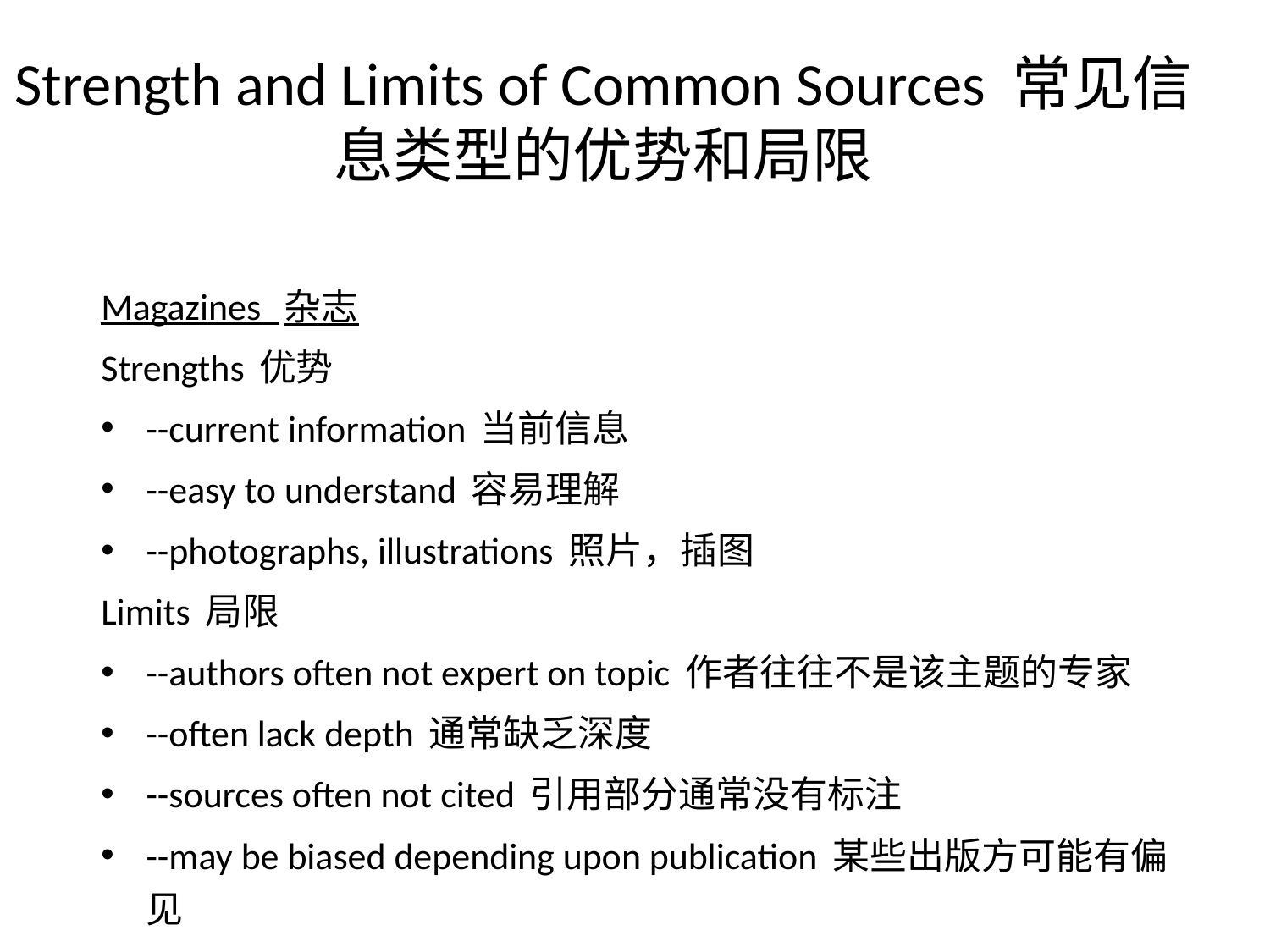

# Strength and Limits of Common Sources 常见信息类型的优势和局限
Magazines  杂志
Strengths 优势
--current information 当前信息
--easy to understand 容易理解
--photographs, illustrations 照片，插图
Limits 局限
--authors often not expert on topic 作者往往不是该主题的专家
--often lack depth 通常缺乏深度
--sources often not cited 引用部分通常没有标注
--may be biased depending upon publication 某些出版方可能有偏见